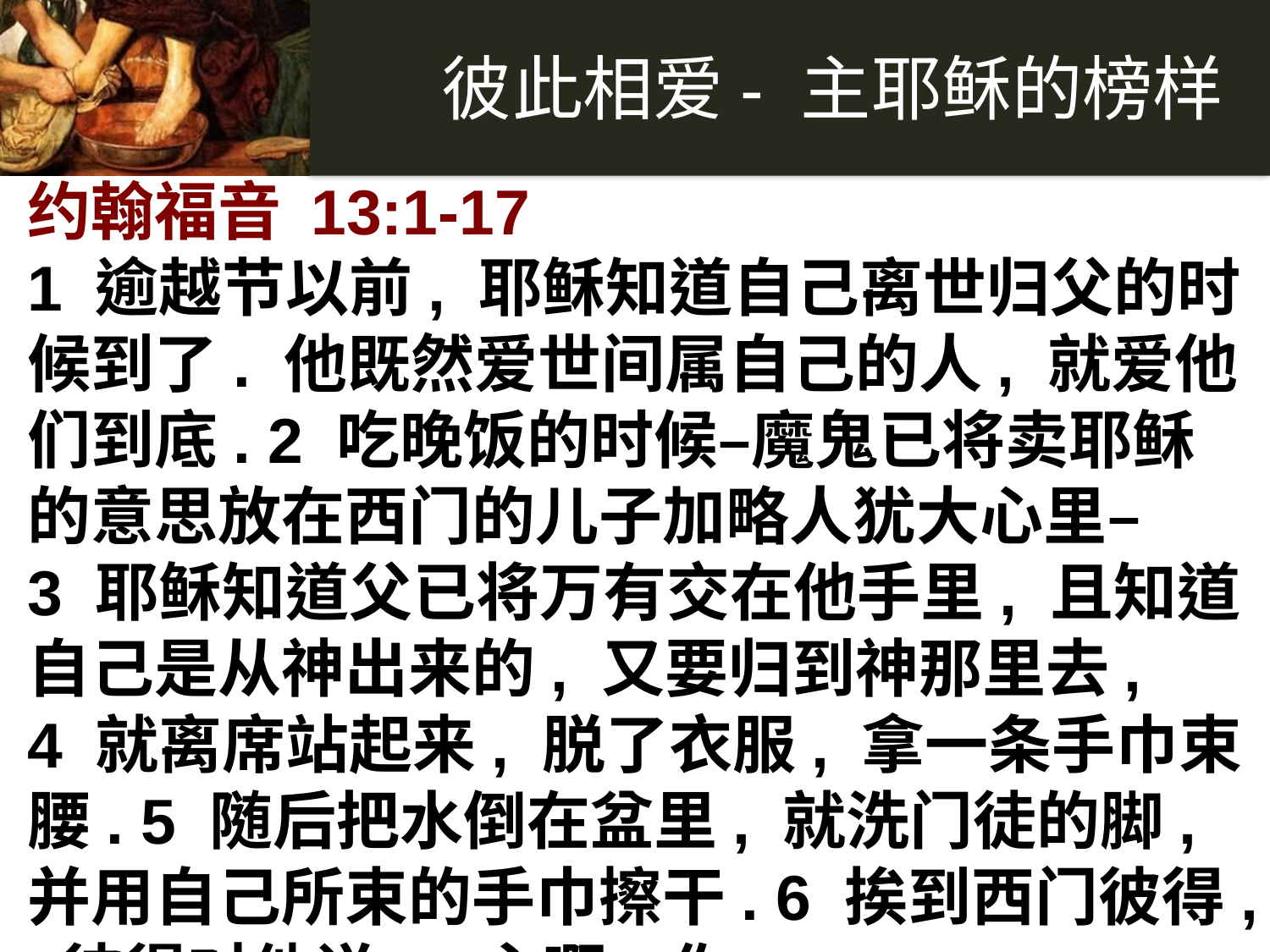

约翰福音 13:1-17
1 逾越节以前, 耶稣知道自己离世归父的时候到了. 他既然爱世间属自己的人, 就爱他们到底. 2 吃晚饭的时候–魔鬼已将卖耶稣的意思放在西门的儿子加略人犹大心里–3 耶稣知道父已将万有交在他手里, 且知道自己是从神出来的, 又要归到神那里去, 4 就离席站起来, 脱了衣服, 拿一条手巾束腰. 5 随后把水倒在盆里, 就洗门徒的脚, 并用自己所束的手巾擦干. 6 挨到西门彼得, 彼得对他说: “主啊, 你